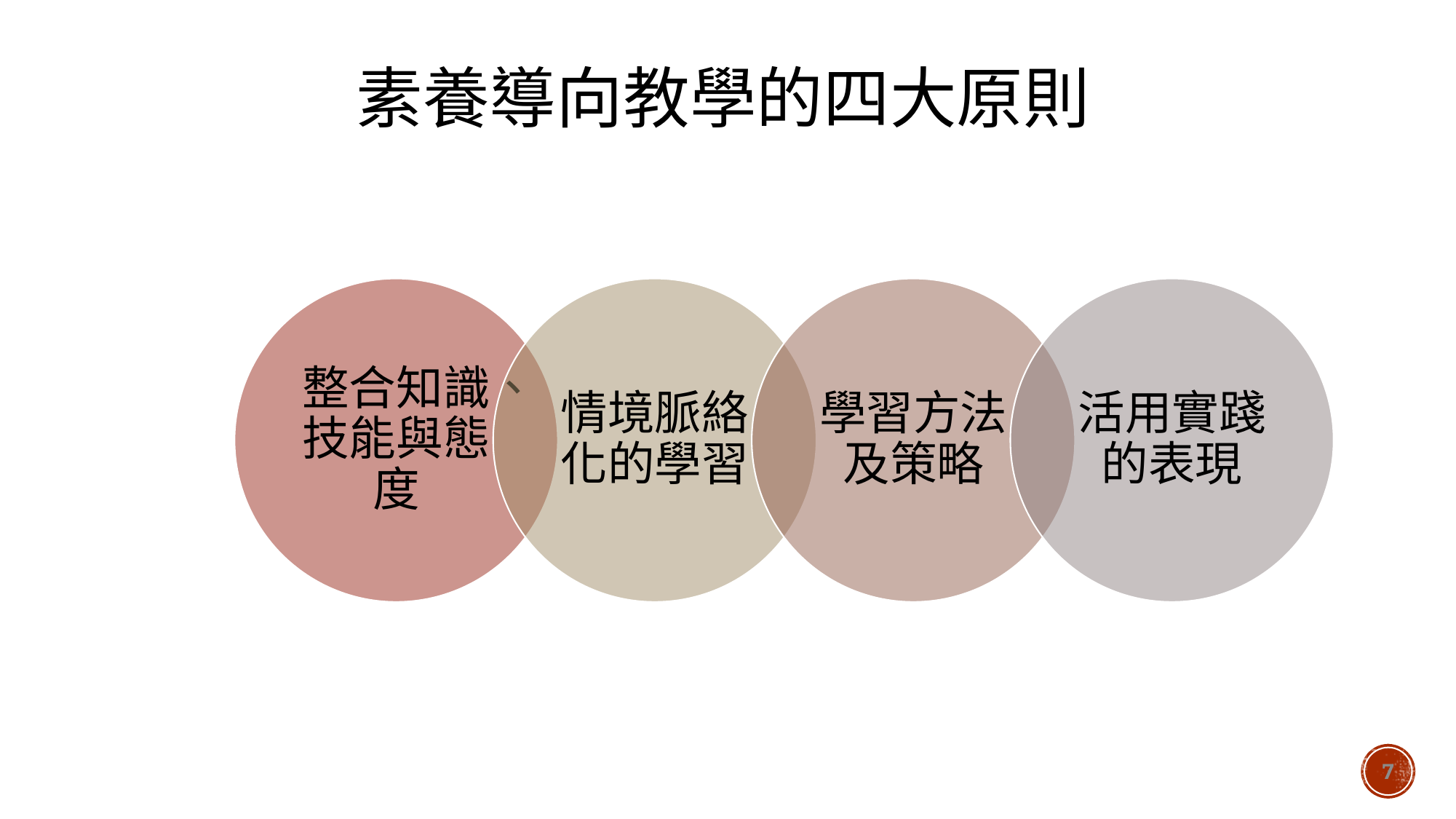

素養導向教學的四大原則
整合知識、技能與態度
情境脈絡化的學習
學習方法及策略
活用實踐的表現
7